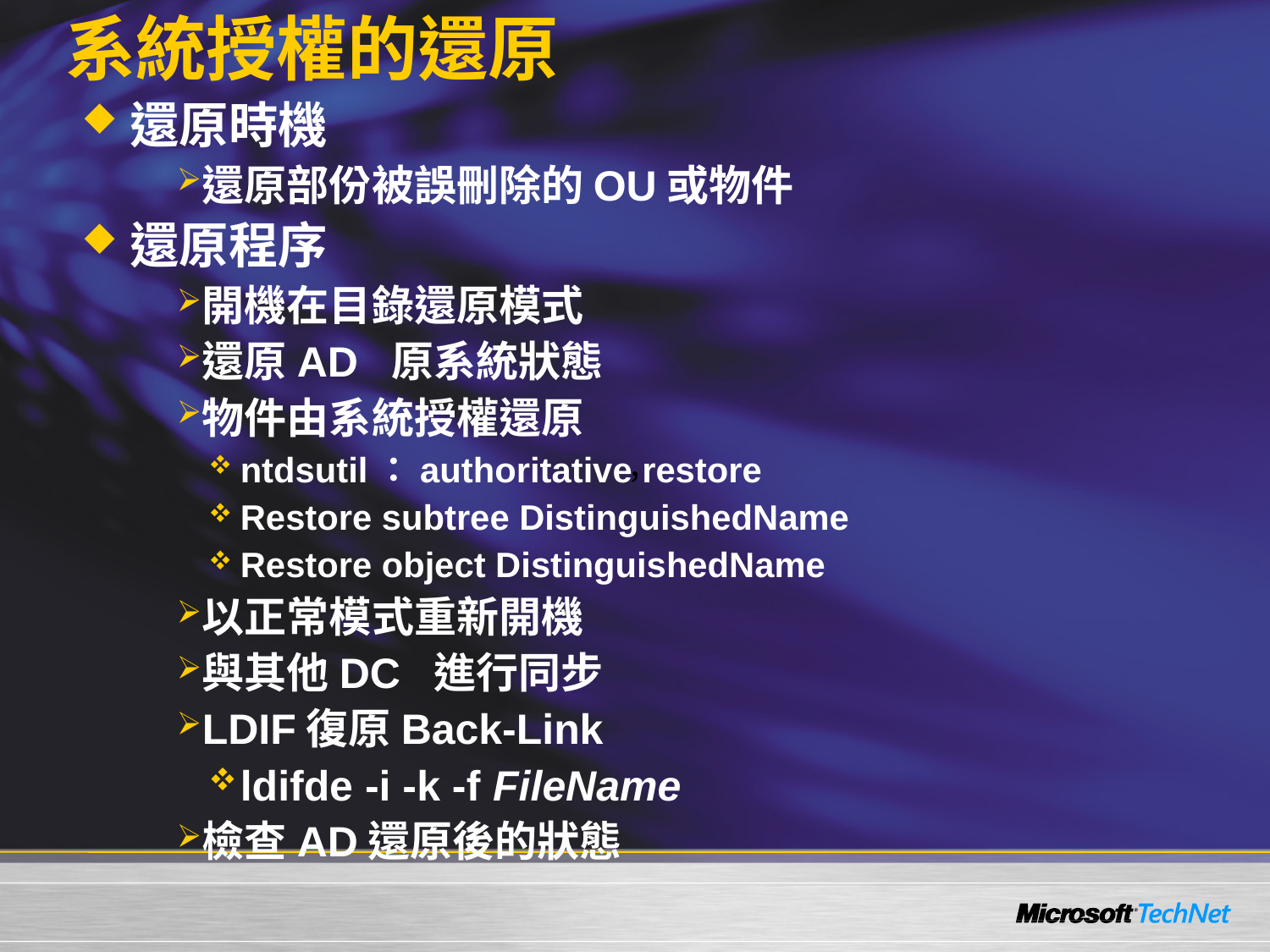

# 系統授權的還原
還原時機
還原部份被誤刪除的OU或物件
還原程序
開機在目錄還原模式
還原AD  原系統狀態
物件由系統授權還原
ntdsutil：authoritative restore
Restore subtree DistinguishedName
Restore object DistinguishedName
以正常模式重新開機
與其他DC  進行同步
LDIF復原Back-Link
ldifde -i -k -f FileName
檢查AD還原後的狀態